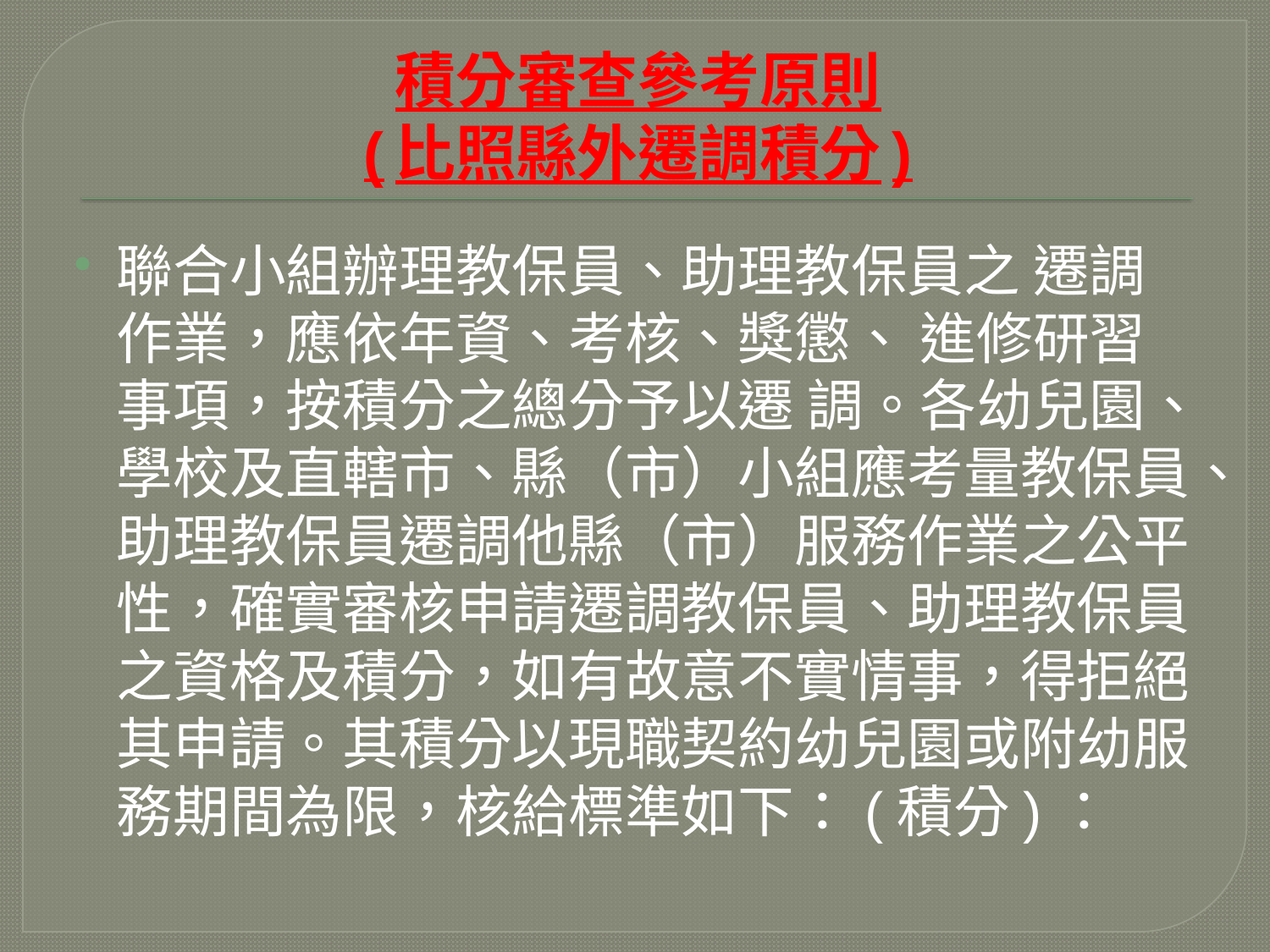

# 積分審查參考原則 (比照縣外遷調積分)
聯合小組辦理教保員、助理教保員之 遷調作業，應依年資、考核、獎懲、 進修研習事項，按積分之總分予以遷 調。各幼兒園、學校及直轄市、縣（市）小組應考量教保員、助理教保員遷調他縣（市）服務作業之公平性，確實審核申請遷調教保員、助理教保員之資格及積分，如有故意不實情事，得拒絕其申請。其積分以現職契約幼兒園或附幼服務期間為限，核給標準如下：(積分)：